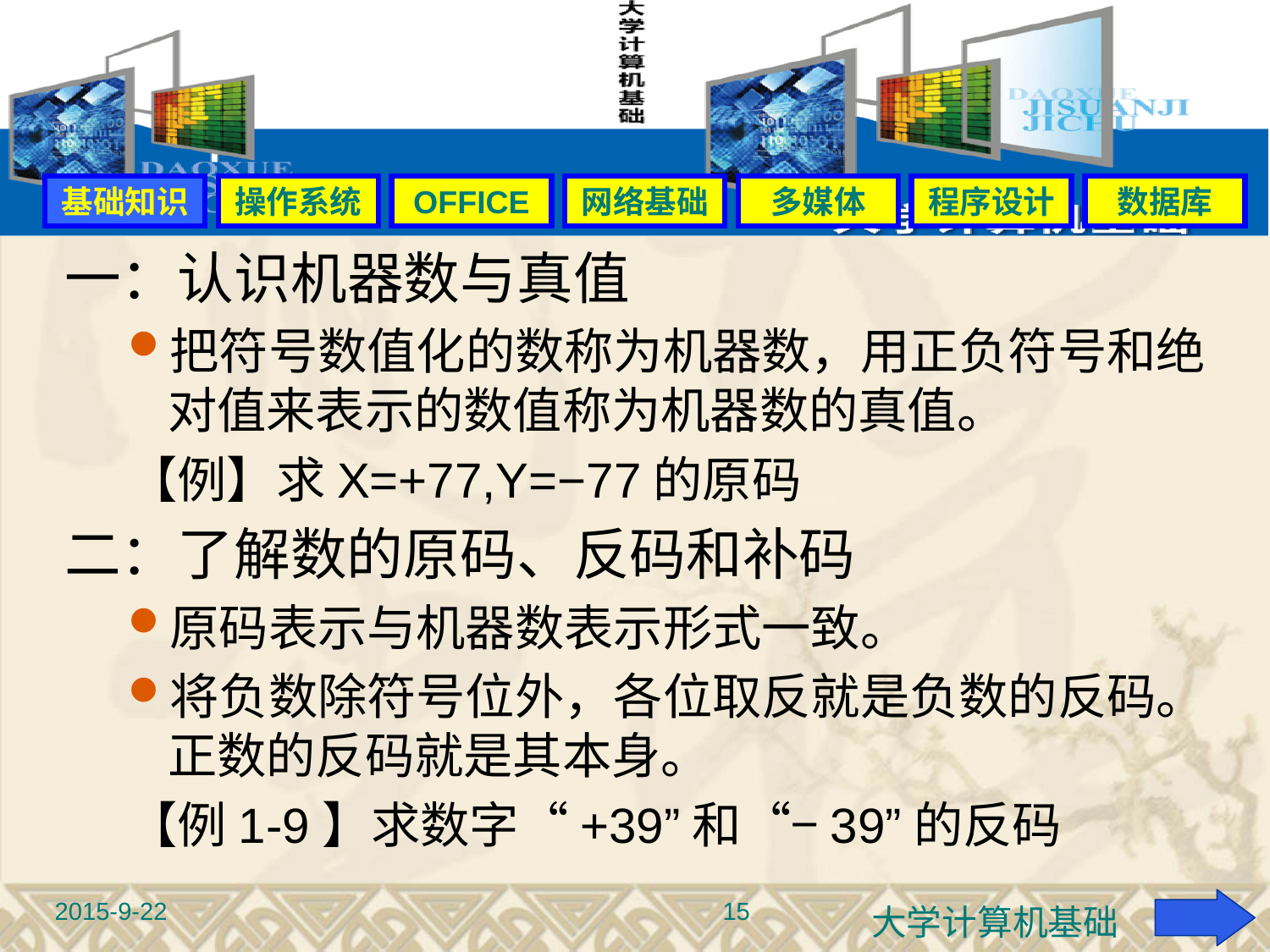

#
基础知识
操作系统
OFFICE
网络基础
多媒体
程序设计
数据库
一：认识机器数与真值
把符号数值化的数称为机器数，用正负符号和绝对值来表示的数值称为机器数的真值。
【例】求X=+77,Y=−77的原码
二：了解数的原码、反码和补码
原码表示与机器数表示形式一致。
将负数除符号位外，各位取反就是负数的反码。正数的反码就是其本身。
【例1-9】求数字“+39”和“−39”的反码
15
2015-9-22